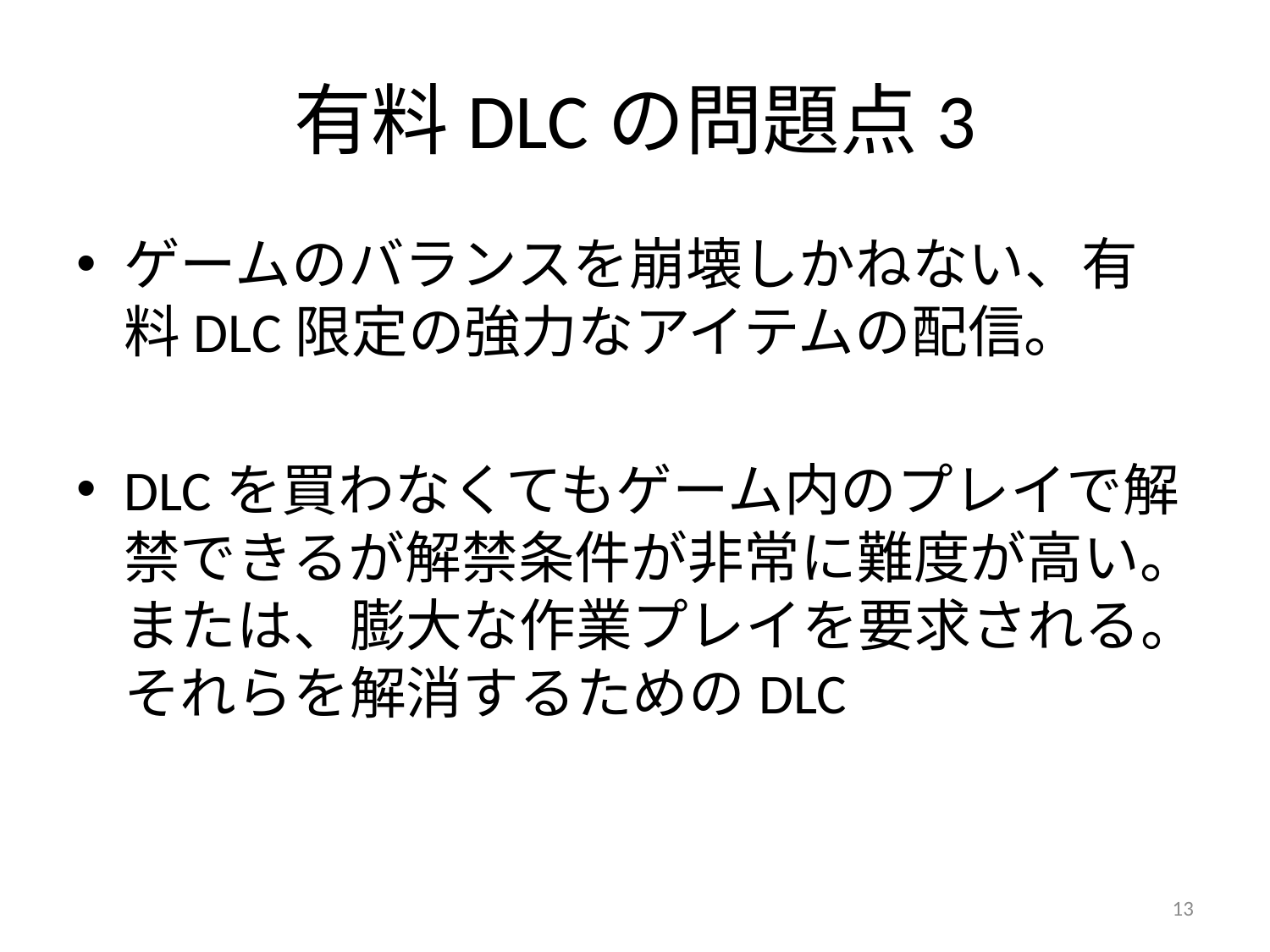

# 有料DLCの問題点3
ゲームのバランスを崩壊しかねない、有料DLC限定の強力なアイテムの配信。

DLCを買わなくてもゲーム内のプレイで解禁できるが解禁条件が非常に難度が高い。または、膨大な作業プレイを要求される。それらを解消するためのDLC
13